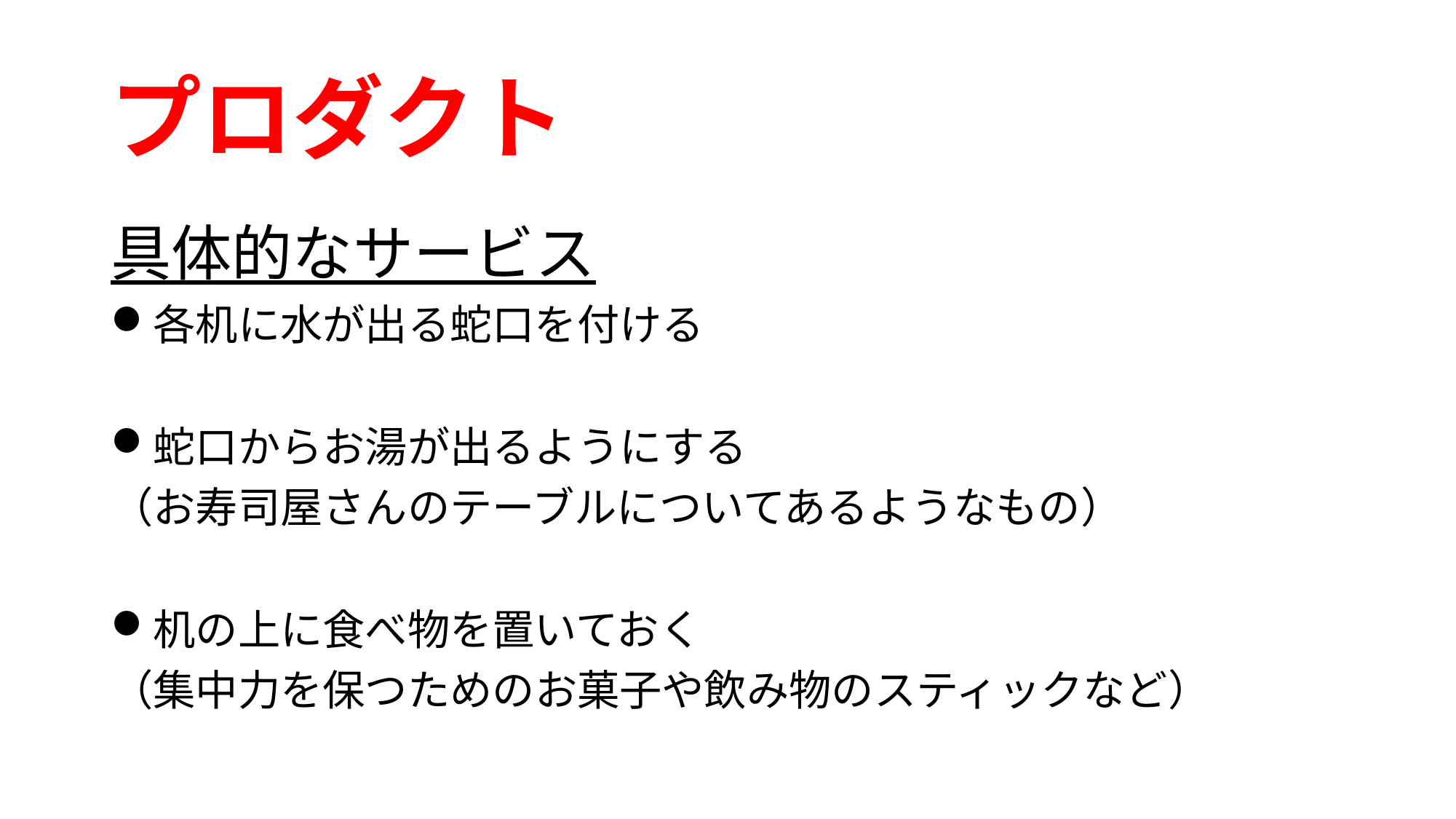

# プロダクト
具体的なサービス
各机に水が出る蛇口を付ける

蛇口からお湯が出るようにする
（お寿司屋さんのテーブルについてあるようなもの）

机の上に食べ物を置いておく
（集中力を保つためのお菓子や飲み物のスティックなど）